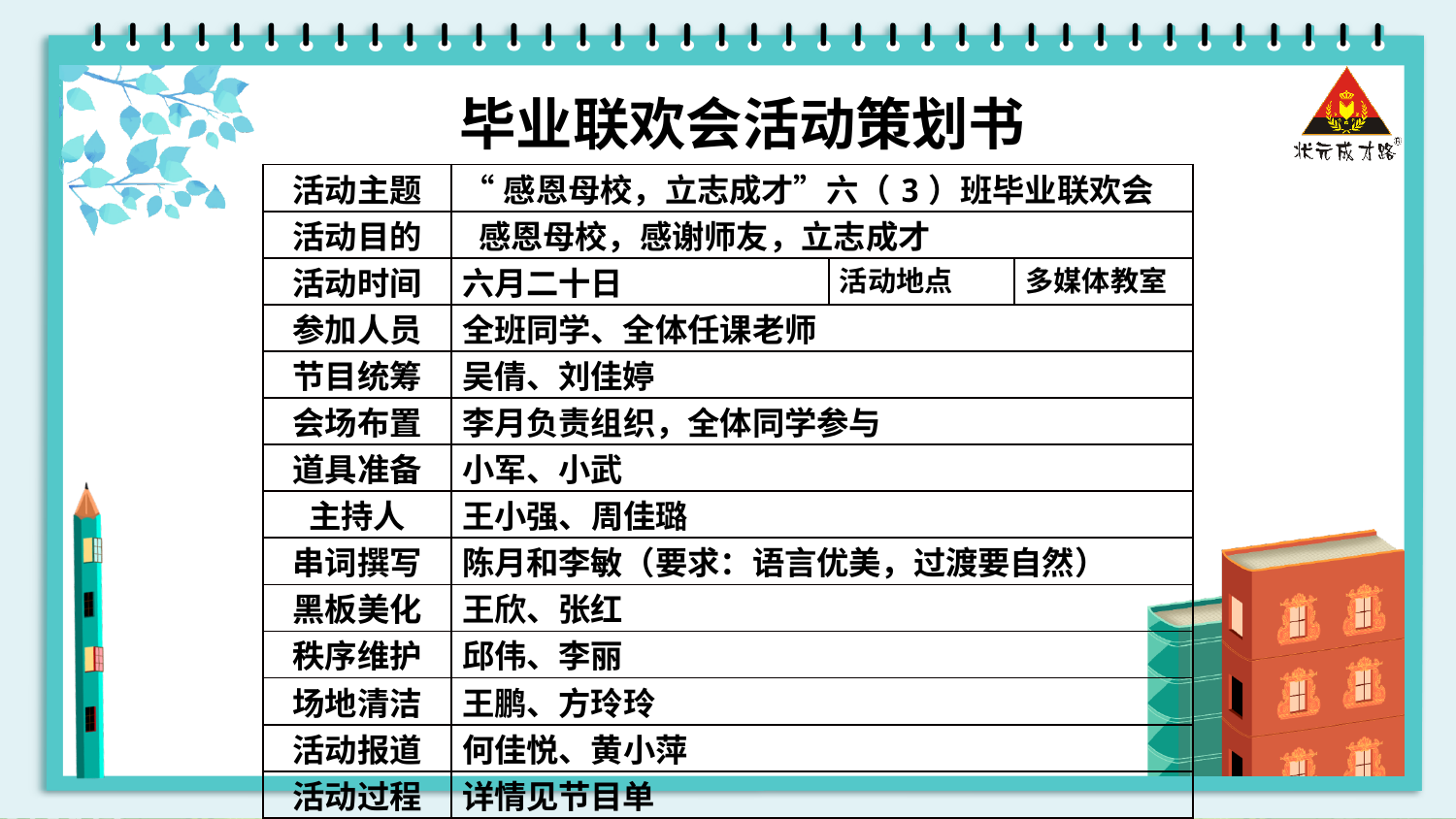

毕业联欢会活动策划书
| 活动主题 | “感恩母校，立志成才”六（3）班毕业联欢会 |  |  |
| --- | --- | --- | --- |
| 活动目的 | 感恩母校，感谢师友，立志成才 |  |  |
| 活动时间 | 六月二十日 | 活动地点 | 多媒体教室 |
| 参加人员 | 全班同学、全体任课老师 |  |  |
| 节目统筹 | 吴倩、刘佳婷 |  |  |
| 会场布置 | 李月负责组织，全体同学参与 |  |  |
| 道具准备 | 小军、小武 |  |  |
| 主持人 | 王小强、周佳璐 |  |  |
| 串词撰写 | 陈月和李敏（要求：语言优美，过渡要自然） |  |  |
| 黑板美化 | 王欣、张红 |  |  |
| 秩序维护 | 邱伟、李丽 |  |  |
| 场地清洁 | 王鹏、方玲玲 |  |  |
| 活动报道 | 何佳悦、黄小萍 |  |  |
| 活动过程 | 详情见节目单 |  |  |
| 指导老师 | 陈明月 |  |  |